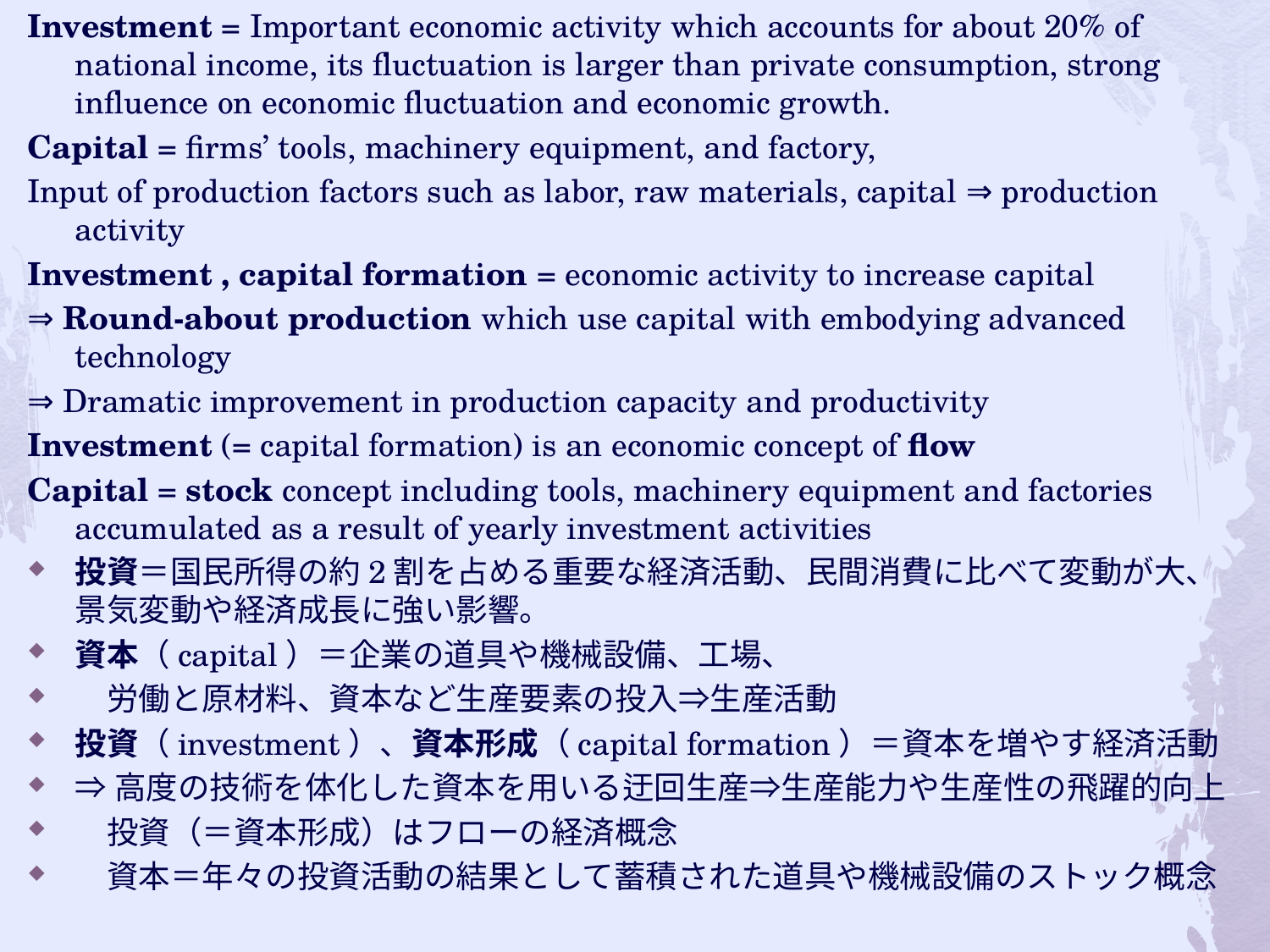

Investment = Important economic activity which accounts for about 20% of national income, its fluctuation is larger than private consumption, strong influence on economic fluctuation and economic growth.
Capital = firms’ tools, machinery equipment, and factory,
Input of production factors such as labor, raw materials, capital ⇒ production activity
Investment , capital formation = economic activity to increase capital
⇒ Round-about production which use capital with embodying advanced technology
⇒ Dramatic improvement in production capacity and productivity
Investment (= capital formation) is an economic concept of flow
Capital = stock concept including tools, machinery equipment and factories  accumulated as a result of yearly investment activities
投資＝国民所得の約2割を占める重要な経済活動、民間消費に比べて変動が大、景気変動や経済成長に強い影響。
資本（capital）＝企業の道具や機械設備、工場、
　労働と原材料、資本など生産要素の投入⇒生産活動
投資（investment）、資本形成（capital formation）＝資本を増やす経済活動
⇒高度の技術を体化した資本を用いる迂回生産⇒生産能力や生産性の飛躍的向上
　投資（＝資本形成）はフローの経済概念
　資本＝年々の投資活動の結果として蓄積された道具や機械設備のストック概念

#